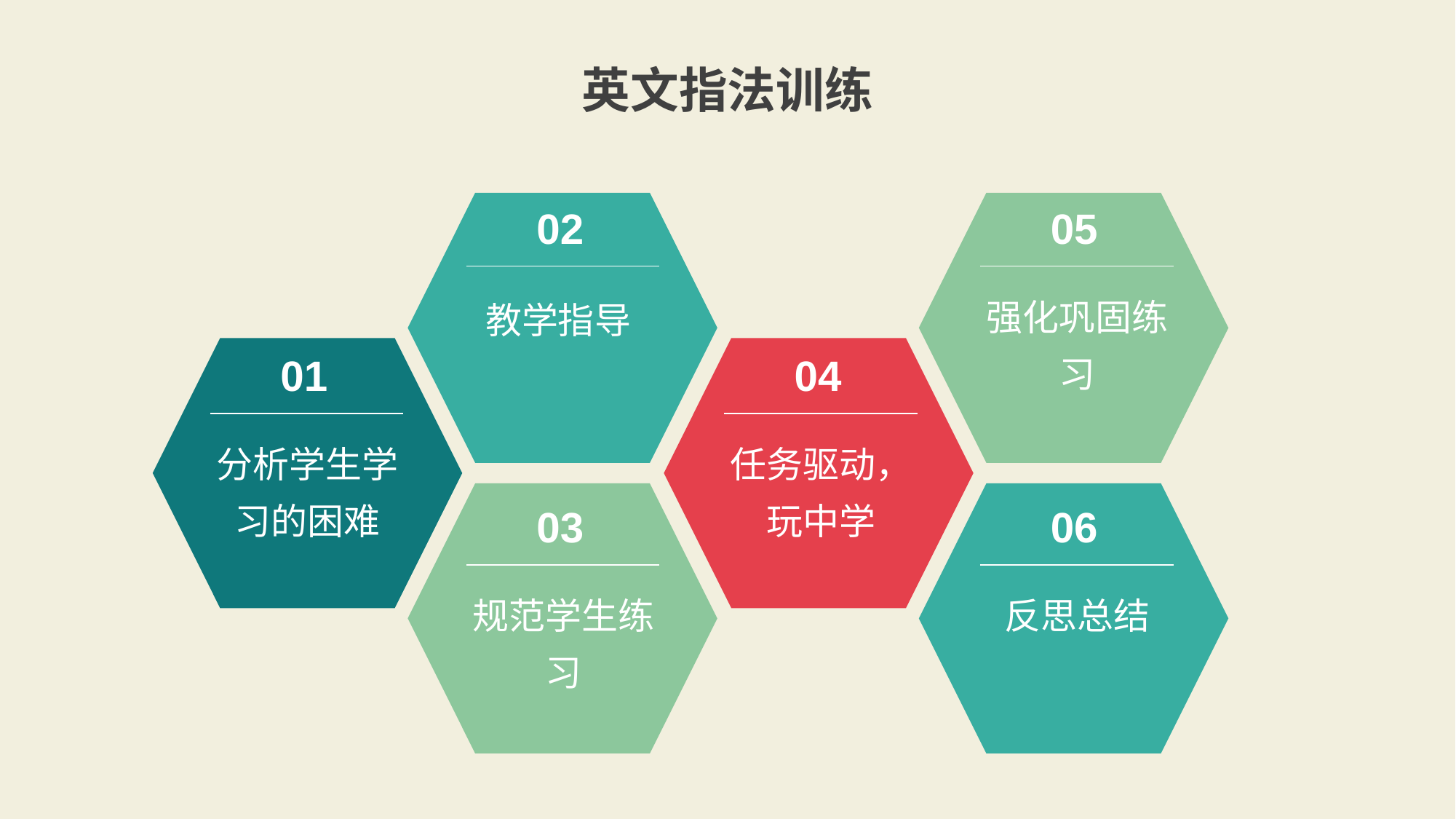

英文指法训练

02
教学指导

05
强化巩固练习

01
分析学生学习的困难

04
任务驱动，玩中学

03
规范学生练习

06
反思总结